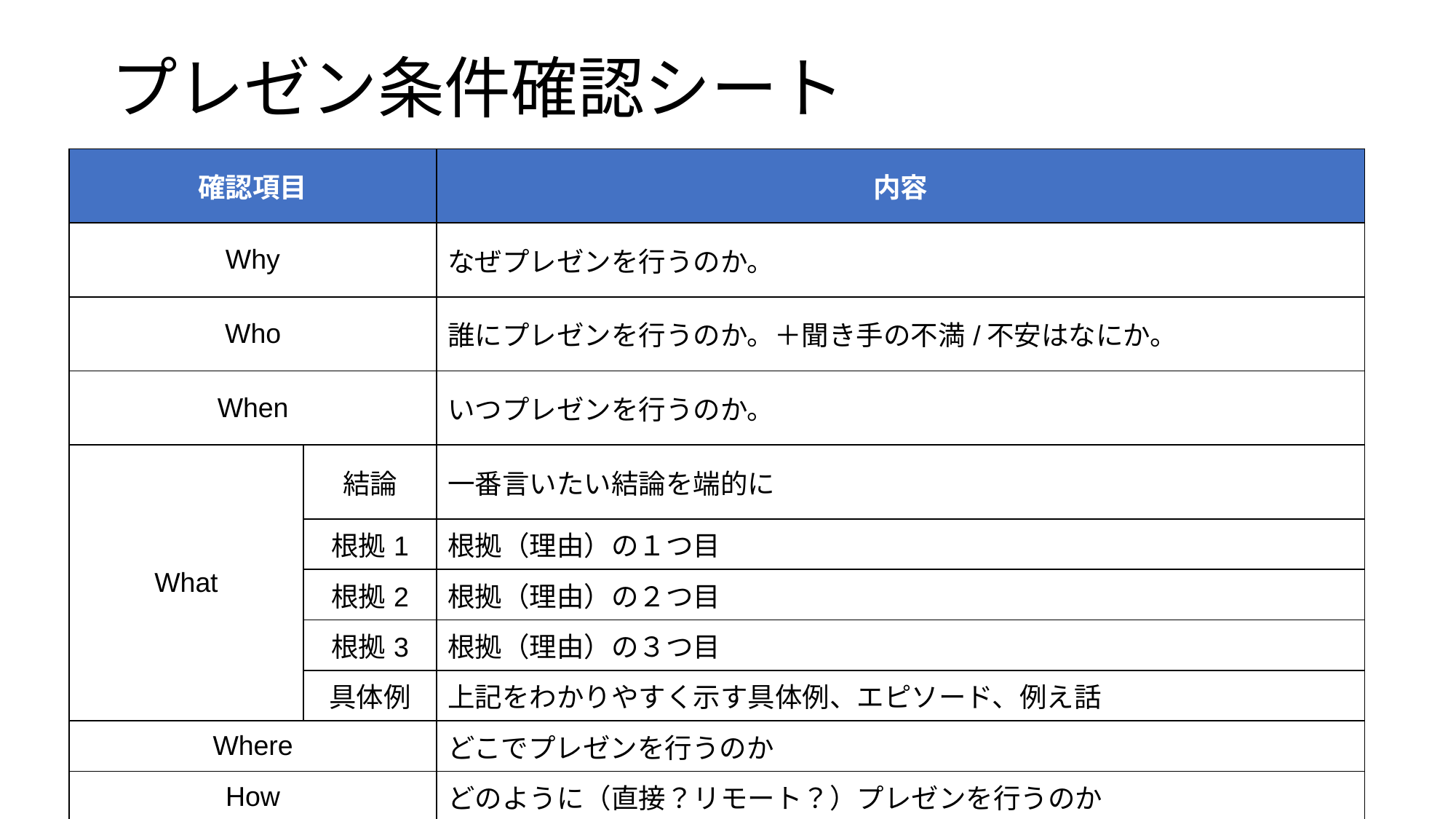

# プレゼン条件確認シート
| 確認項目 |  | 内容 |
| --- | --- | --- |
| Why |  | なぜプレゼンを行うのか。 |
| Who |  | 誰にプレゼンを行うのか。＋聞き手の不満/不安はなにか。 |
| When |  | いつプレゼンを行うのか。 |
| What | 結論 | 一番言いたい結論を端的に |
|  | 根拠1 | 根拠（理由）の１つ目 |
|  | 根拠2 | 根拠（理由）の２つ目 |
|  | 根拠3 | 根拠（理由）の３つ目 |
|  | 具体例 | 上記をわかりやすく示す具体例、エピソード、例え話 |
| Where |  | どこでプレゼンを行うのか |
| How |  | どのように（直接？リモート？）プレゼンを行うのか |